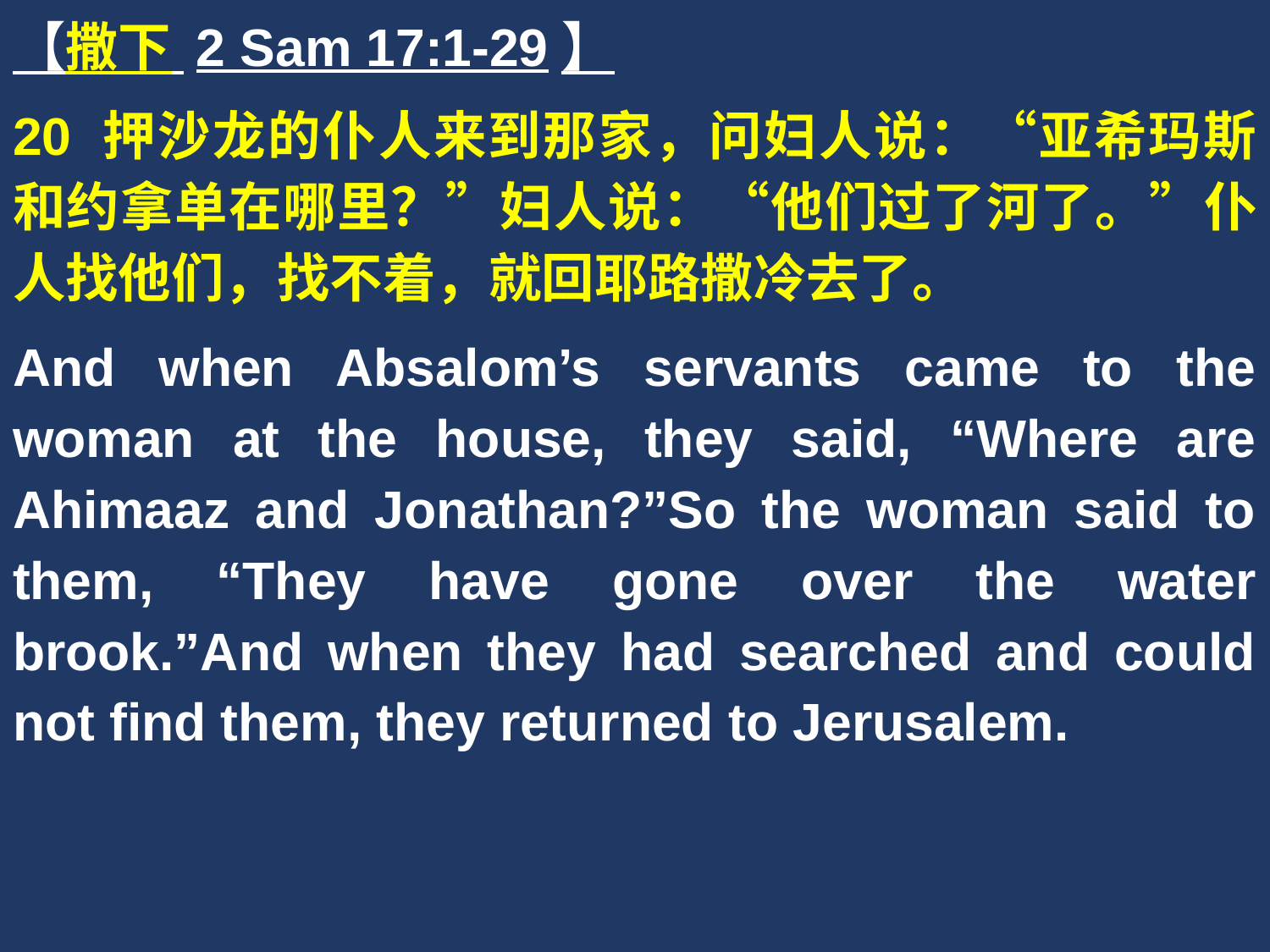

【撒下 2 Sam 17:1-29】
20 押沙龙的仆人来到那家，问妇人说：“亚希玛斯和约拿单在哪里？”妇人说：“他们过了河了。”仆人找他们，找不着，就回耶路撒冷去了。
And when Absalom’s servants came to the woman at the house, they said, “Where are Ahimaaz and Jonathan?”So the woman said to them, “They have gone over the water brook.”And when they had searched and could not find them, they returned to Jerusalem.